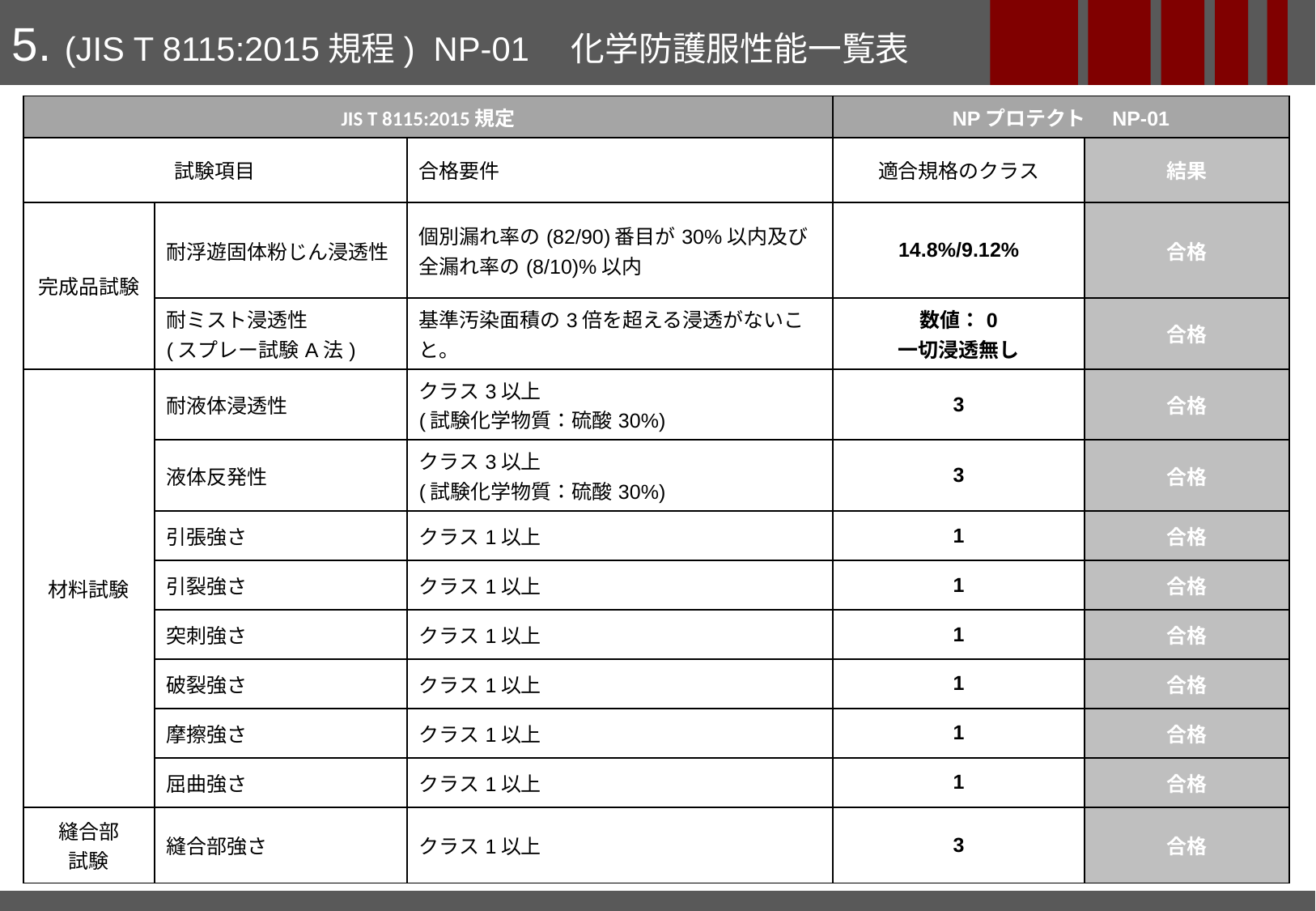

5. (JIS T 8115:2015規程)  NP-01　化学防護服性能一覧表
| JIS T 8115:2015規定 |  |  | NPプロテクト　NP-01 |  |
| --- | --- | --- | --- | --- |
| 試験項目 |  | 合格要件 | 適合規格のクラス | 結果 |
| 完成品試験 | 耐浮遊固体粉じん浸透性 | 個別漏れ率の(82/90)番目が30%以内及び 全漏れ率の(8/10)%以内 | 14.8%/9.12% | 合格 |
|  | 耐ミスト浸透性 (スプレー試験A法) | 基準汚染面積の3倍を超える浸透がないこと。 | 数値：0 一切浸透無し | 合格 |
| 材料試験 | 耐液体浸透性 | クラス3以上 (試験化学物質：硫酸30%) | 3 | 合格 |
|  | 液体反発性 | クラス3以上 (試験化学物質：硫酸30%) | 3 | 合格 |
|  | 引張強さ | クラス1以上 | 1 | 合格 |
|  | 引裂強さ | クラス1以上 | 1 | 合格 |
|  | 突刺強さ | クラス1以上 | 1 | 合格 |
|  | 破裂強さ | クラス1以上 | 1 | 合格 |
|  | 摩擦強さ | クラス1以上 | 1 | 合格 |
|  | 屈曲強さ | クラス1以上 | 1 | 合格 |
| 縫合部 試験 | 縫合部強さ | クラス1以上 | 3 | 合格 |